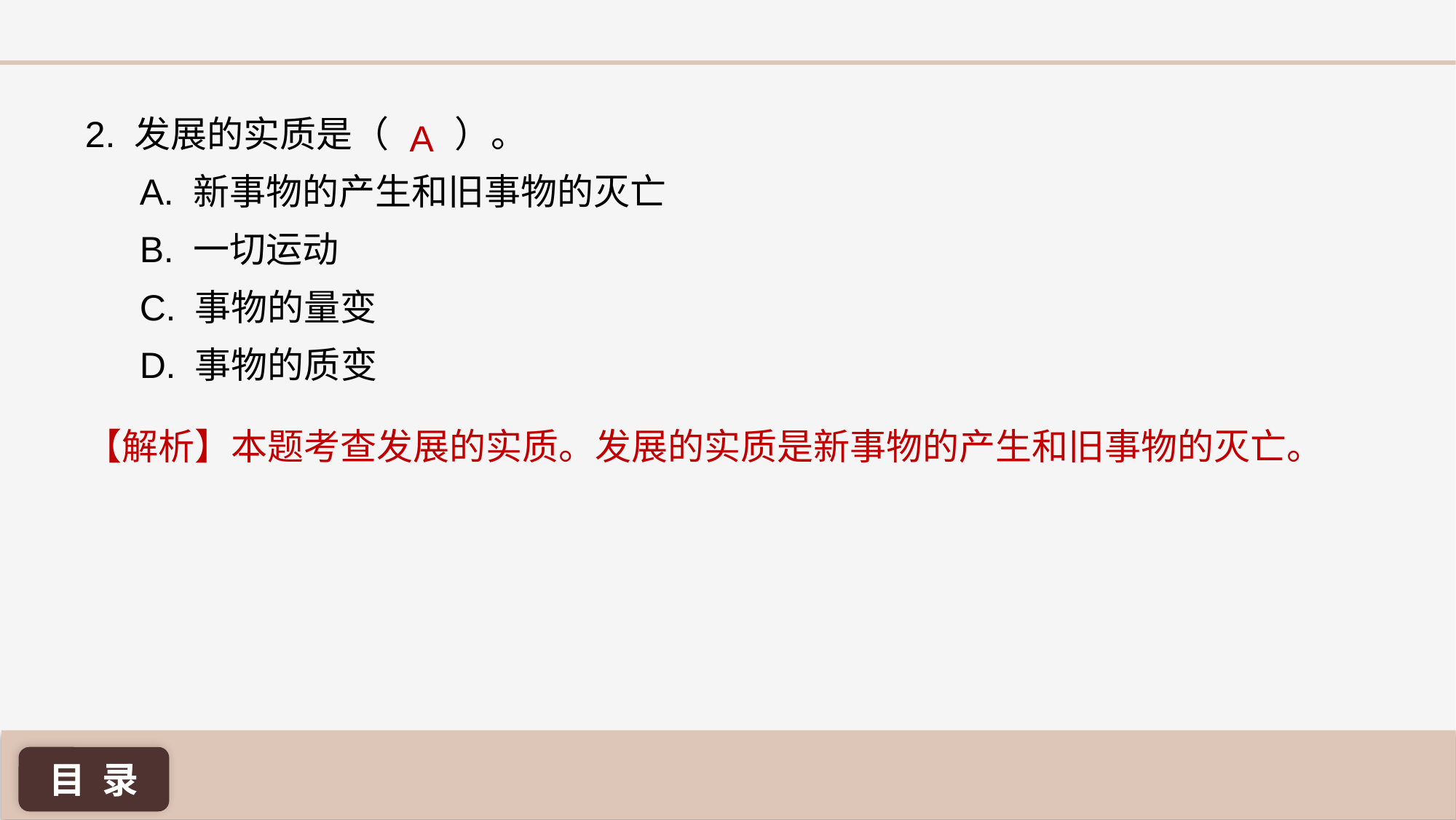

2. 发展的实质是（        ）。
A. 新事物的产生和旧事物的灭亡
B. 一切运动
C. 事物的量变
D. 事物的质变
A
【解析】本题考查发展的实质。发展的实质是新事物的产生和旧事物的灭亡。